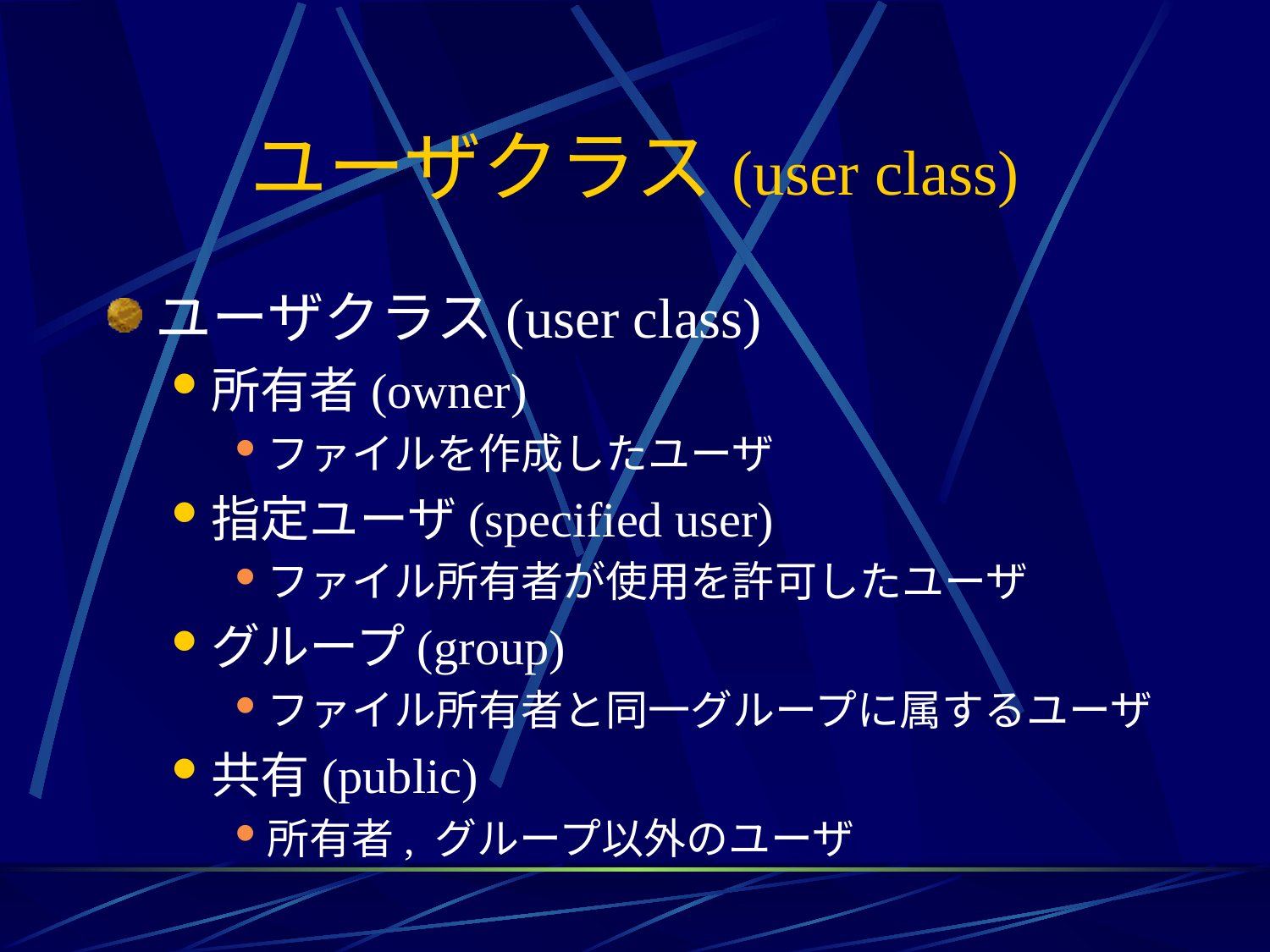

# ユーザクラス(user class)
ユーザクラス(user class)
所有者(owner)
ファイルを作成したユーザ
指定ユーザ(specified user)
ファイル所有者が使用を許可したユーザ
グループ(group)
ファイル所有者と同一グループに属するユーザ
共有(public)
所有者, グループ以外のユーザ